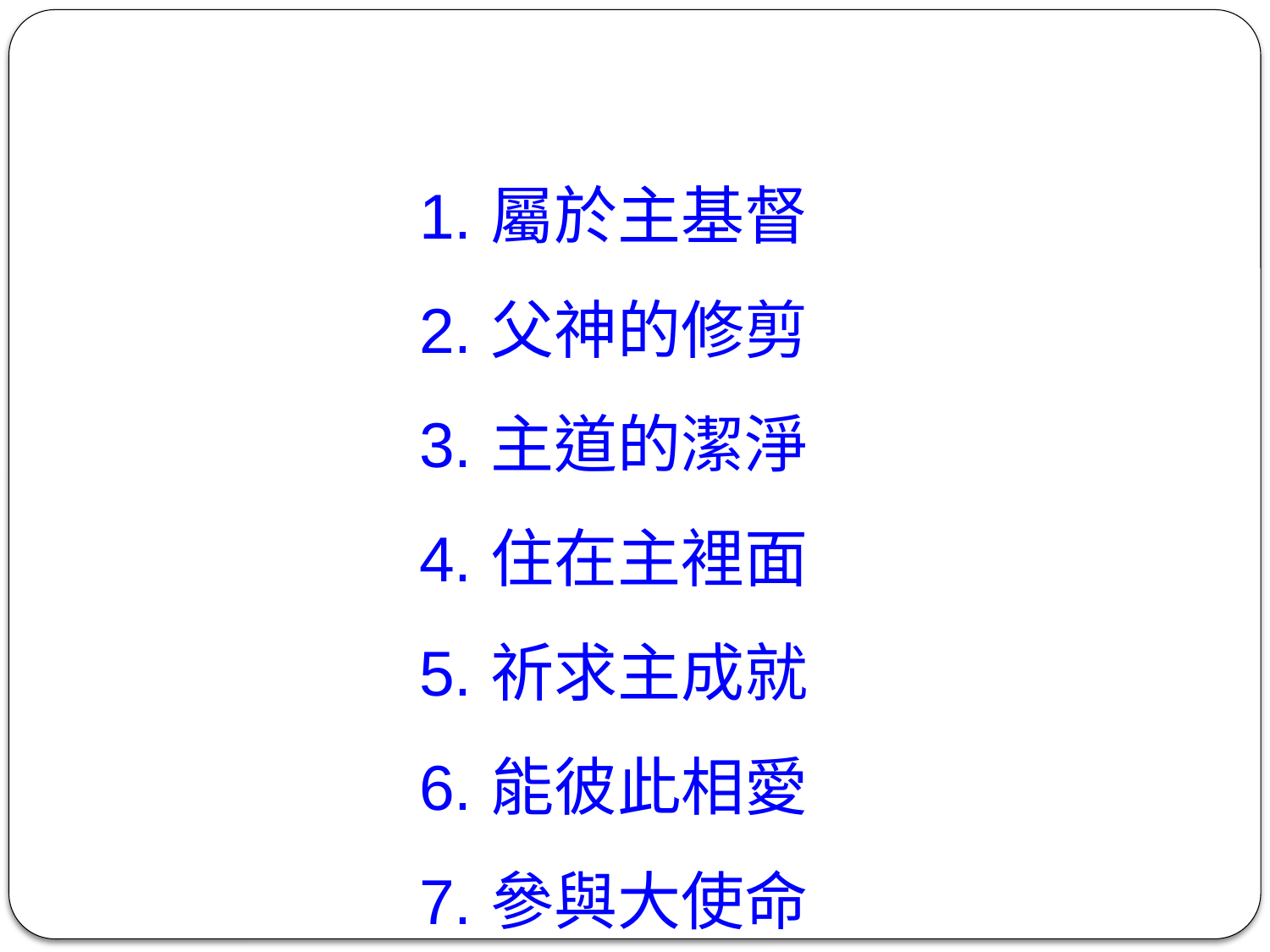

屬於主基督
父神的修剪
主道的潔淨
住在主裡面
祈求主成就
能彼此相愛
參與大使命